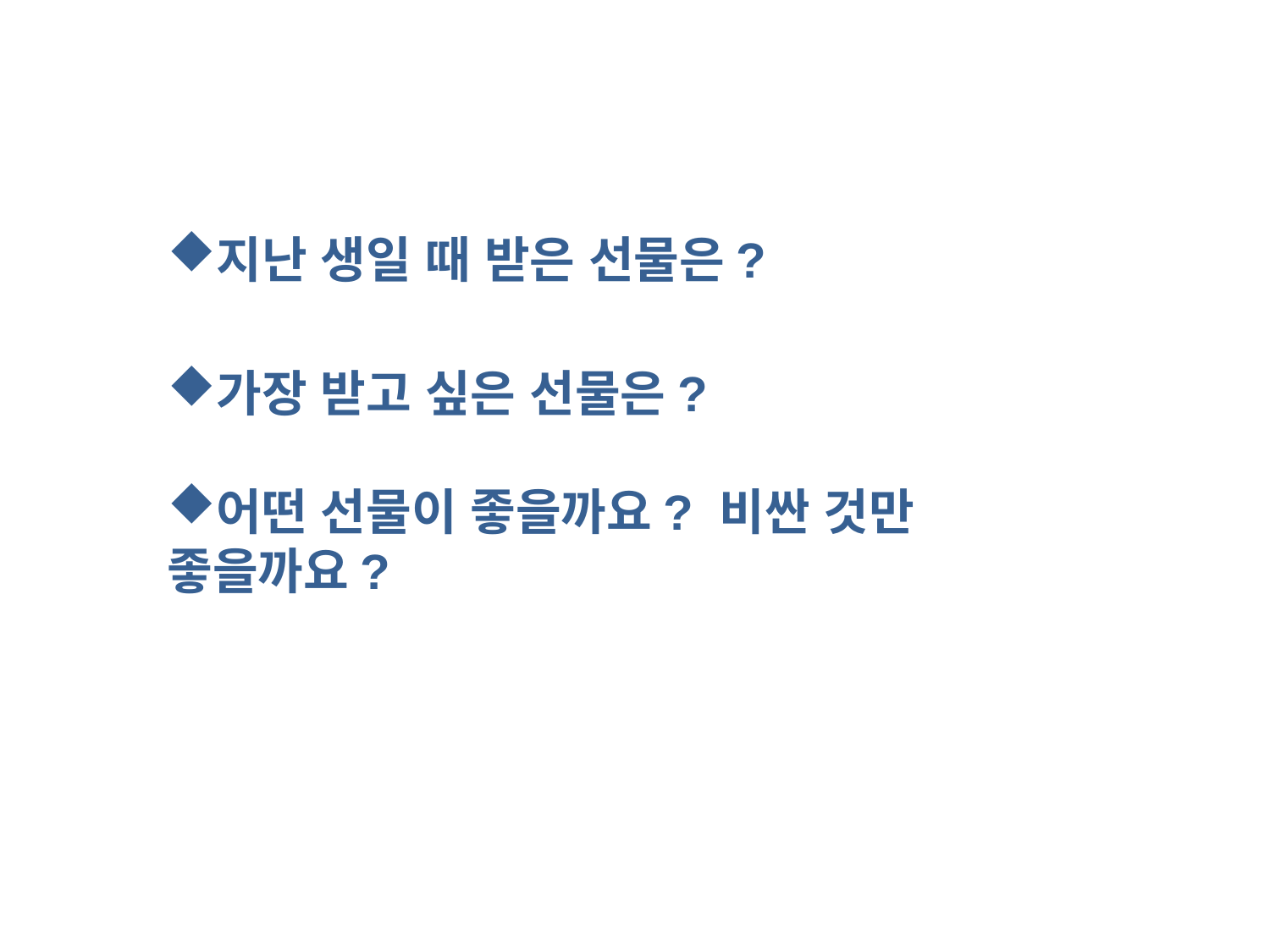

지난 생일 때 받은 선물은?
가장 받고 싶은 선물은?
어떤 선물이 좋을까요? 비싼 것만 좋을까요?